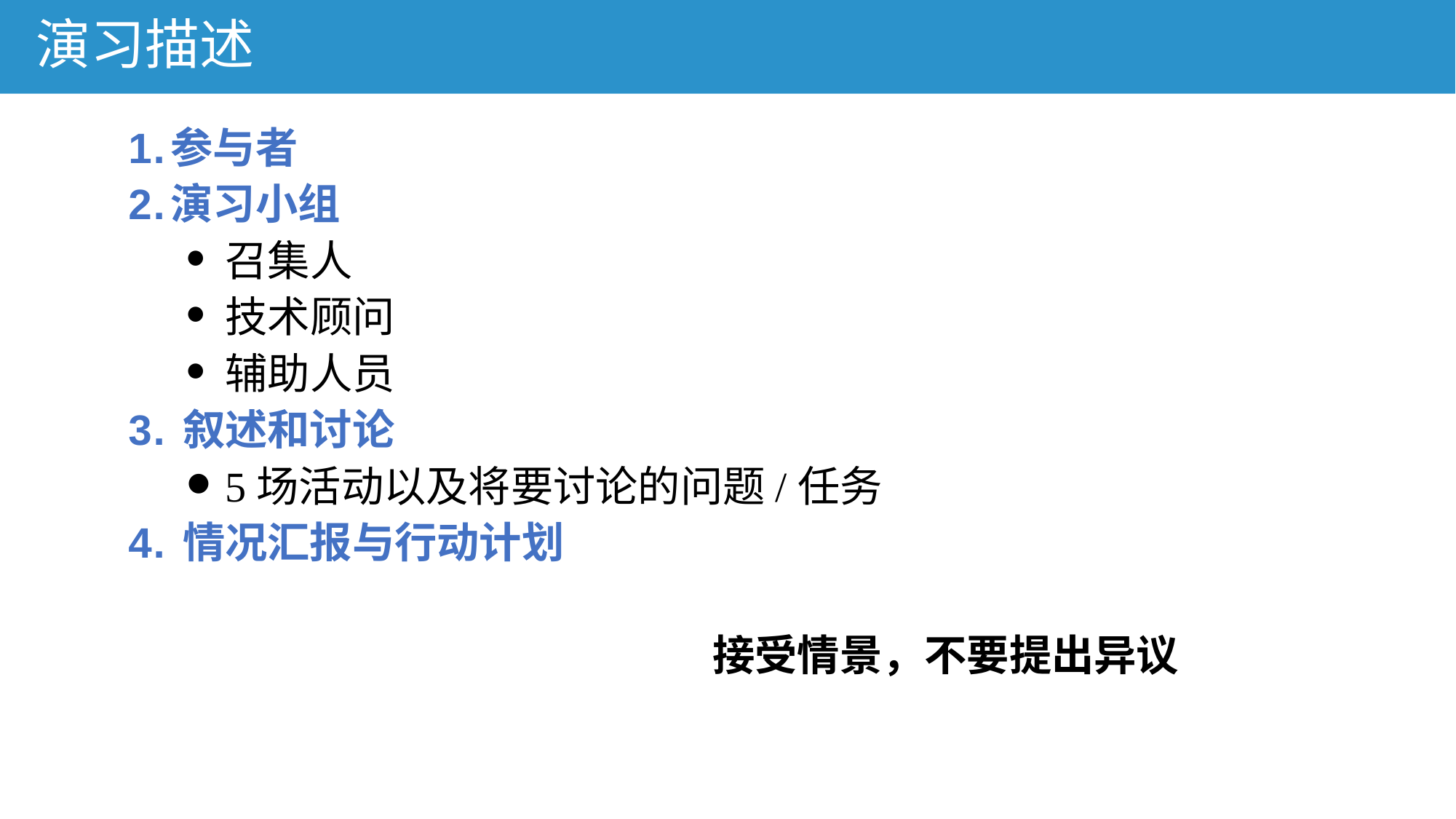

# 演习描述
参与者
演习小组
召集人
技术顾问
辅助人员
叙述和讨论
5场活动以及将要讨论的问题/任务
情况汇报与行动计划

                                  接受情景，不要提出异议